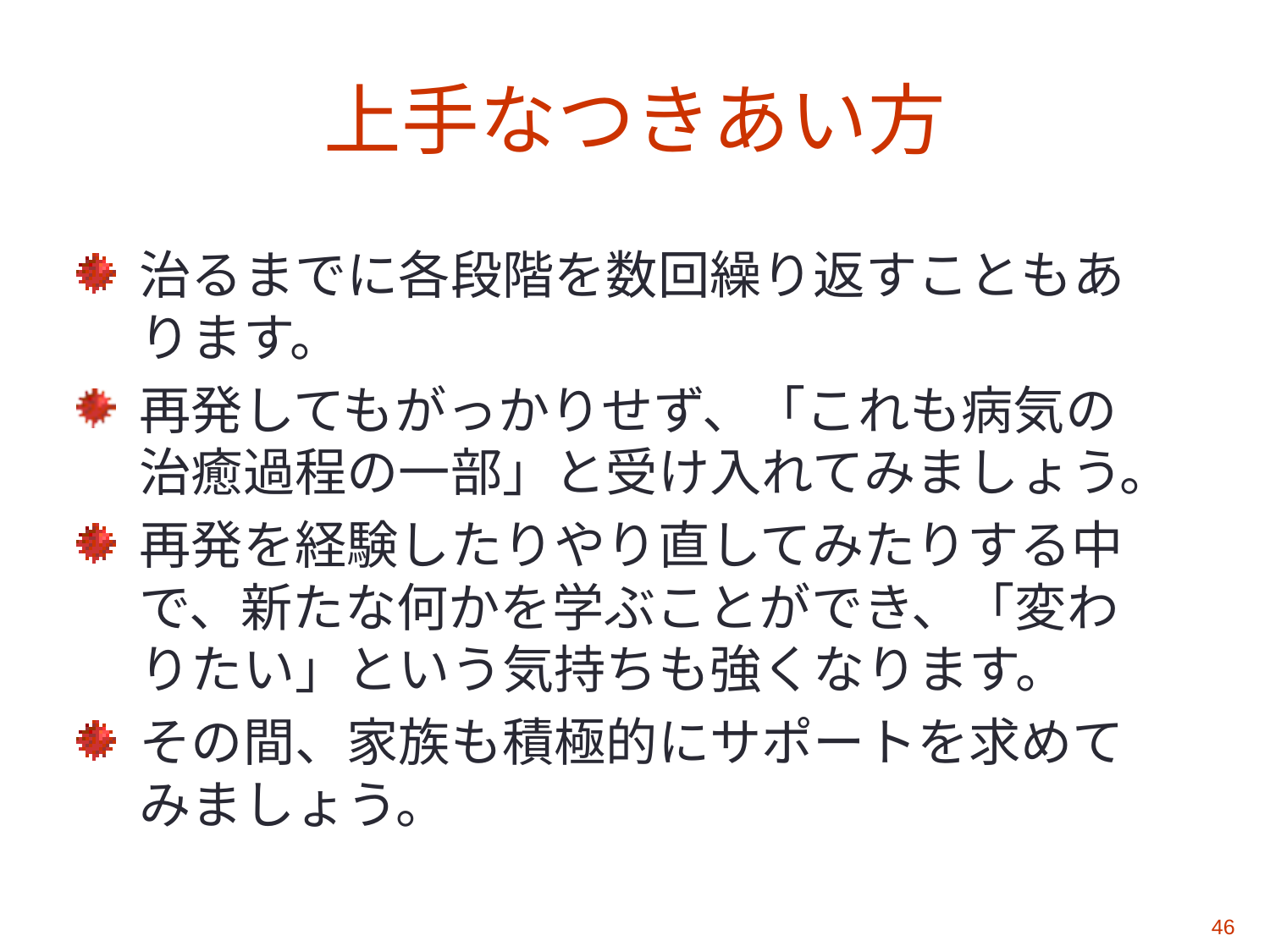

# 上手なつきあい方
治るまでに各段階を数回繰り返すこともあります。
再発してもがっかりせず、「これも病気の治癒過程の一部」と受け入れてみましょう。
再発を経験したりやり直してみたりする中で、新たな何かを学ぶことができ、「変わりたい」という気持ちも強くなります。
その間、家族も積極的にサポートを求めてみましょう。

46